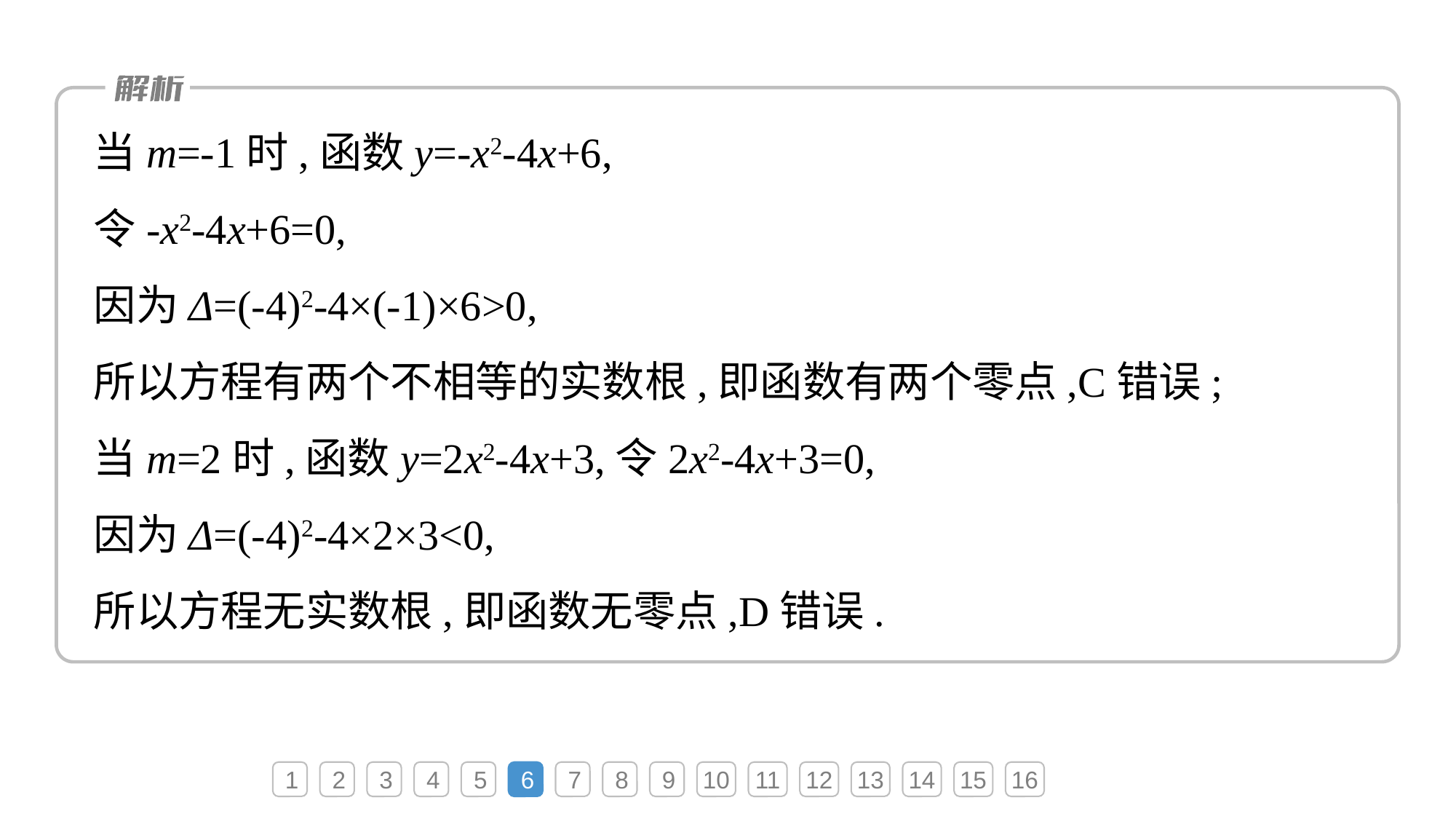

当m=-1时,函数y=-x2-4x+6,
令-x2-4x+6=0,
因为Δ=(-4)2-4×(-1)×6>0,
所以方程有两个不相等的实数根,即函数有两个零点,C错误;
当m=2时,函数y=2x2-4x+3,令2x2-4x+3=0,
因为Δ=(-4)2-4×2×3<0,
所以方程无实数根,即函数无零点,D错误.
1
2
3
4
5
6
7
8
9
10
11
12
13
14
15
16